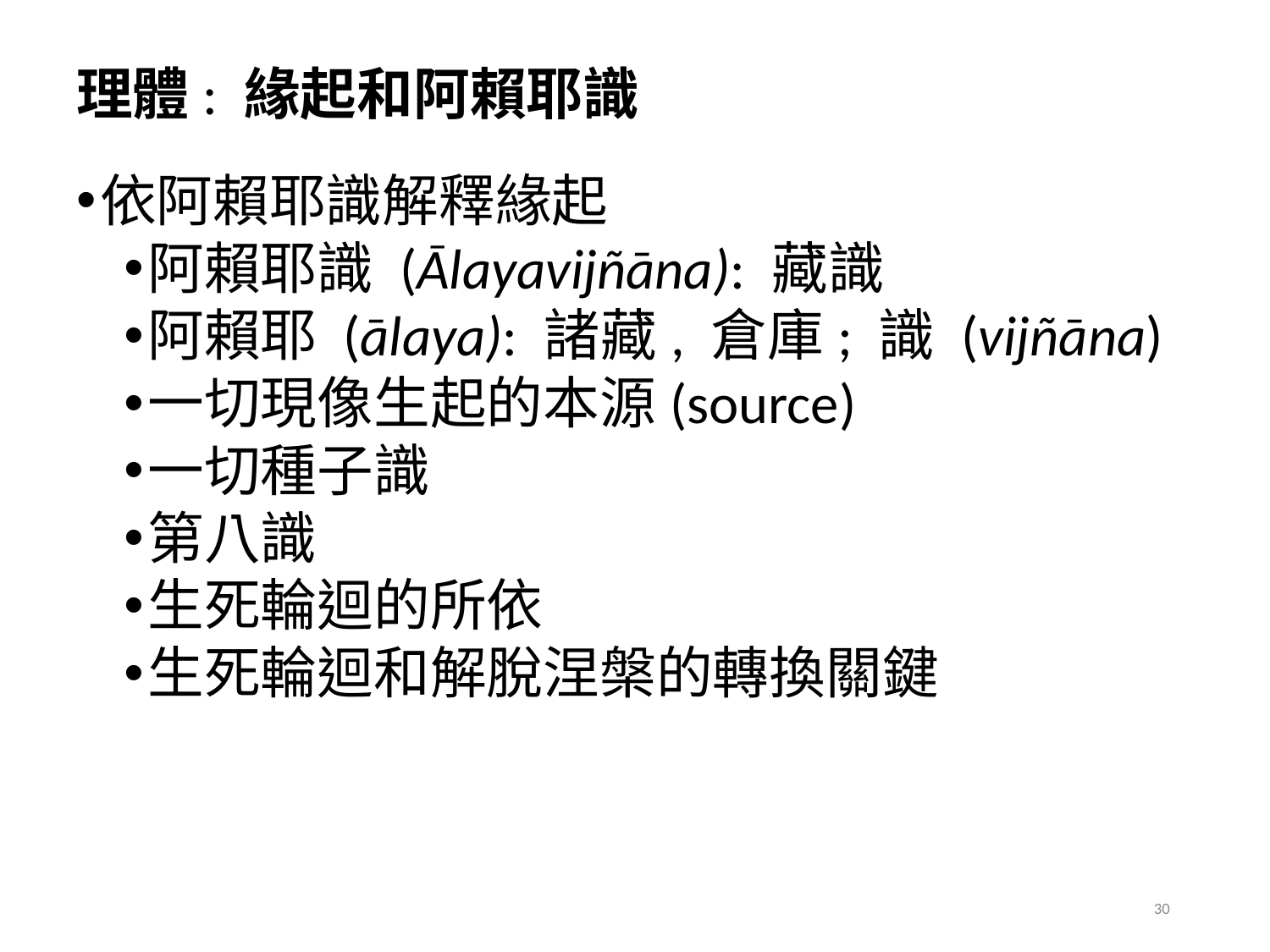

# 理體: 緣起和阿賴耶識
依阿賴耶識解釋緣起
阿賴耶識 (Ālayavijñāna): 藏識
阿賴耶 (ālaya): 諸藏, 倉庫; 識 (vijñāna)
一切現像生起的本源(source)
一切種子識
第八識
生死輪迴的所依
生死輪迴和解脫涅槃的轉換關鍵
30